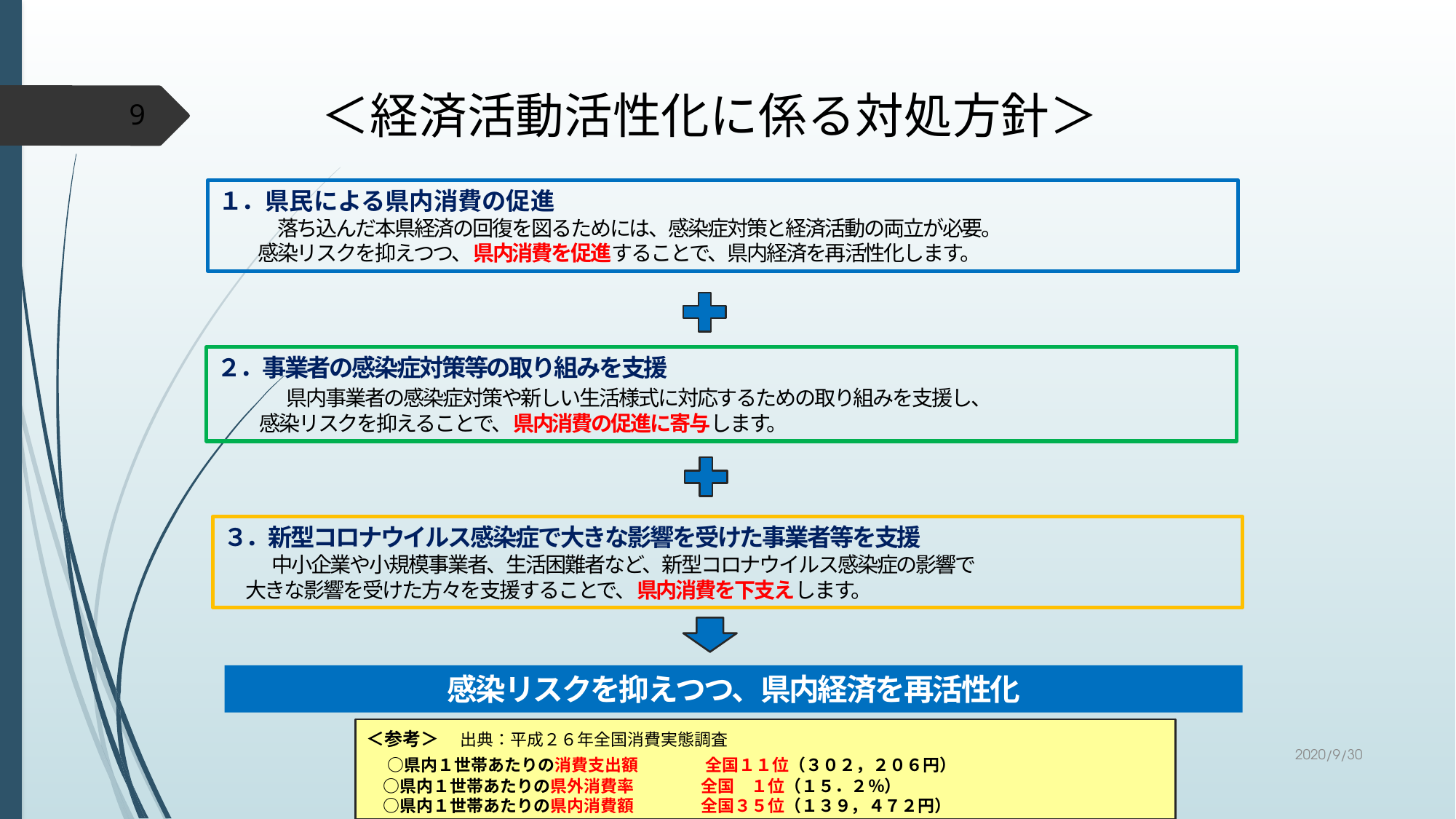

＜経済活動活性化に係る対処方針＞
9
１．県民による県内消費の促進
　　　落ち込んだ本県経済の回復を図るためには、感染症対策と経済活動の両立が必要。
　　感染リスクを抑えつつ、県内消費を促進することで、県内経済を再活性化します。

２．事業者の感染症対策等の取り組みを支援
　　　県内事業者の感染症対策や新しい生活様式に対応するための取り組みを支援し、
　　 感染リスクを抑えることで、県内消費の促進に寄与します。

３．新型コロナウイルス感染症で大きな影響を受けた事業者等を支援
　　   中小企業や小規模事業者、生活困難者など、新型コロナウイルス感染症の影響で
     大きな影響を受けた方々を支援することで、県内消費を下支えします。

感染リスクを抑えつつ、県内経済を再活性化
＜参考＞　出典：平成２６年全国消費実態調査
　○県内１世帯あたりの消費支出額　　　　全国１１位（３０２，２０６円）
　○県内１世帯あたりの県外消費率　　　　全国　１位（１５．２％）
　○県内１世帯あたりの県内消費額　　　　全国３５位（１３９，４７２円）

2020/9/30